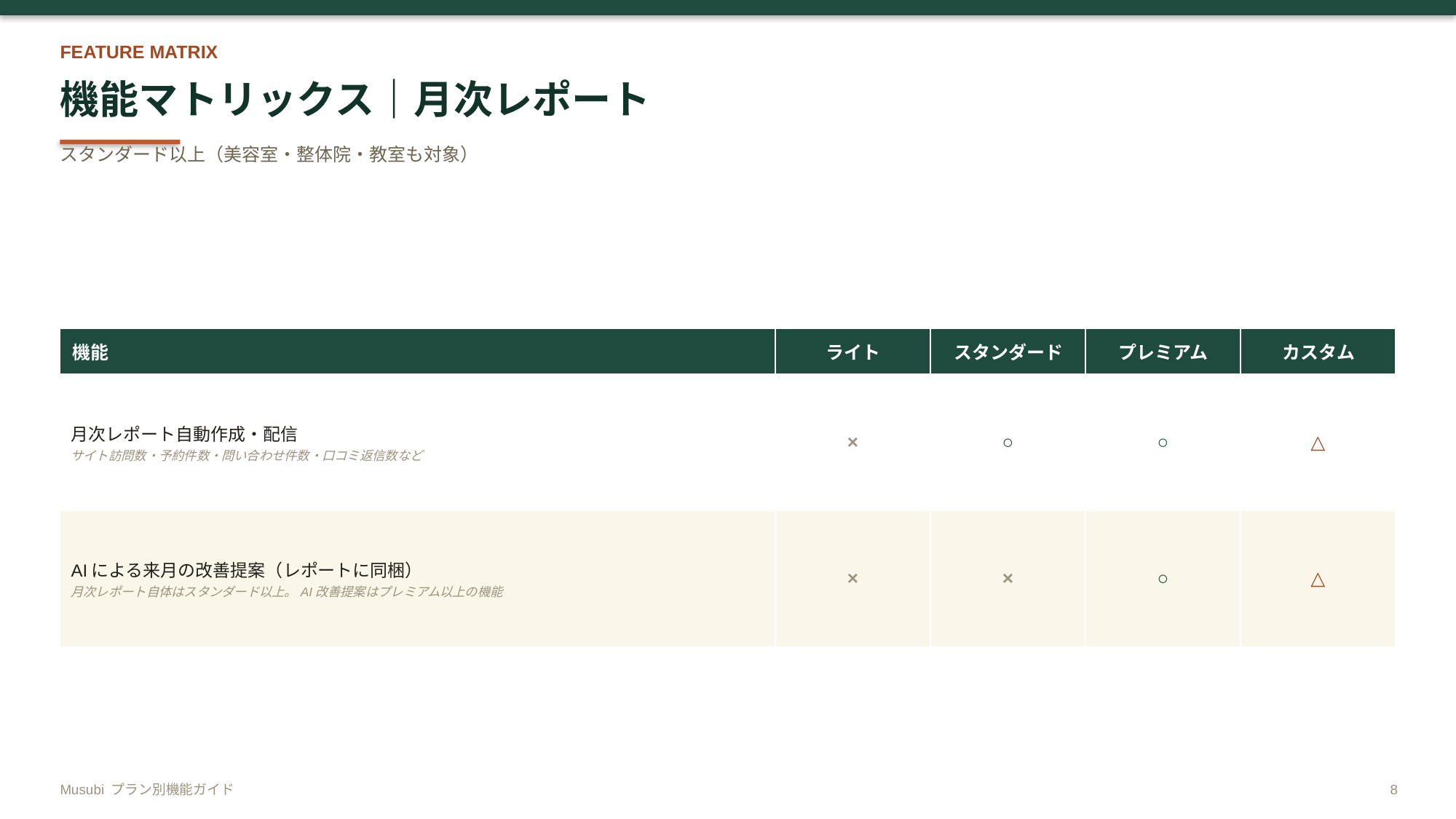

FEATURE MATRIX
機能マトリックス｜月次レポート

スタンダード以上（美容室・整体院・教室も対象）
| 機能 | ライト | スタンダード | プレミアム | カスタム |
| --- | --- | --- | --- | --- |
| 月次レポート自動作成・配信 サイト訪問数・予約件数・問い合わせ件数・口コミ返信数など | × | ○ | ○ | △ |
| AIによる来月の改善提案（レポートに同梱） 月次レポート自体はスタンダード以上。AI改善提案はプレミアム以上の機能 | × | × | ○ | △ |
Musubi プラン別機能ガイド
8